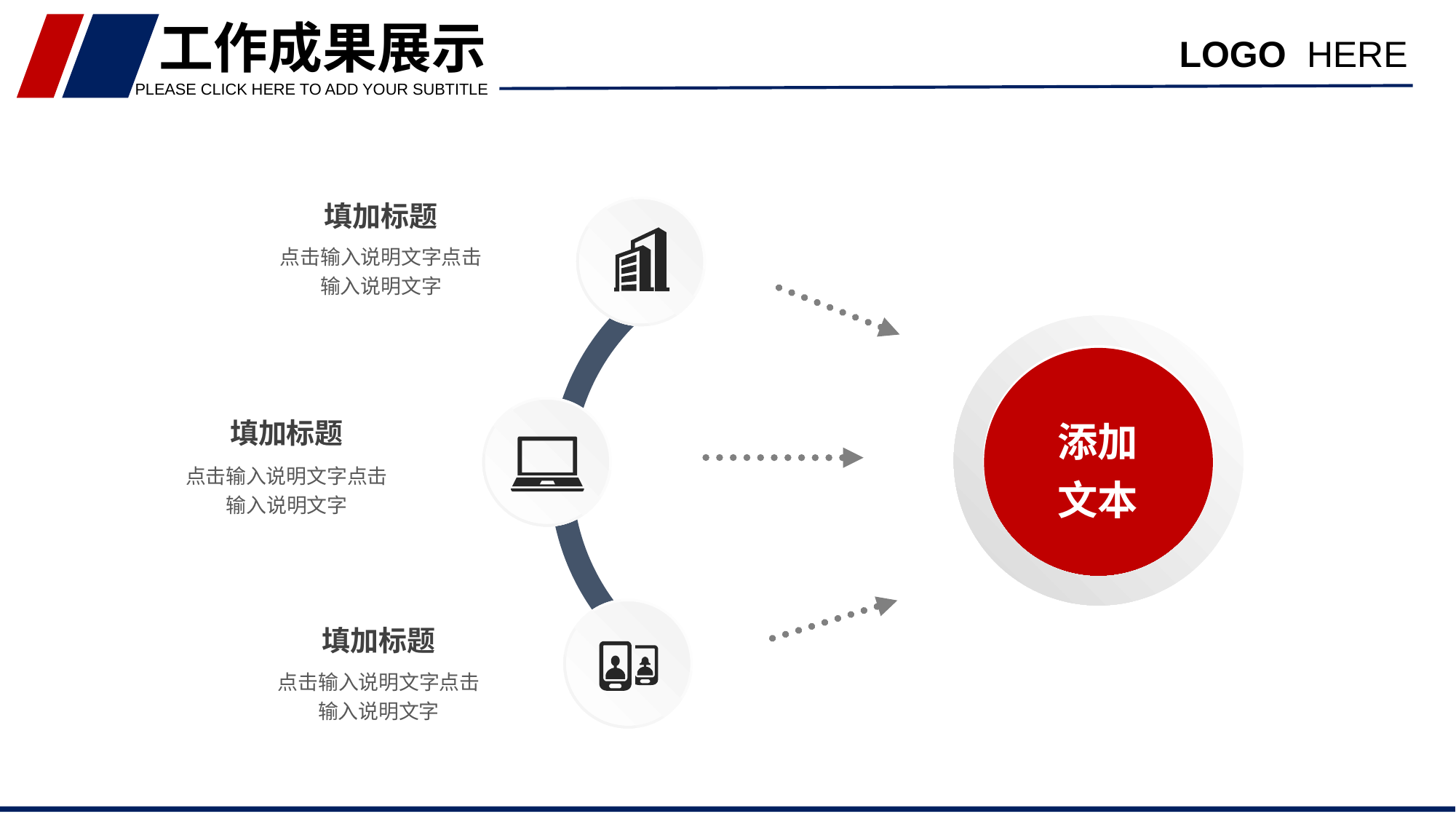

工作成果展示

LOGO  HERE
PLEASE CLICK HERE TO ADD YOUR SUBTITLE
填加标题
点击输入说明文字点击输入说明文字

添加
文本

填加标题
点击输入说明文字点击输入说明文字

填加标题
点击输入说明文字点击输入说明文字